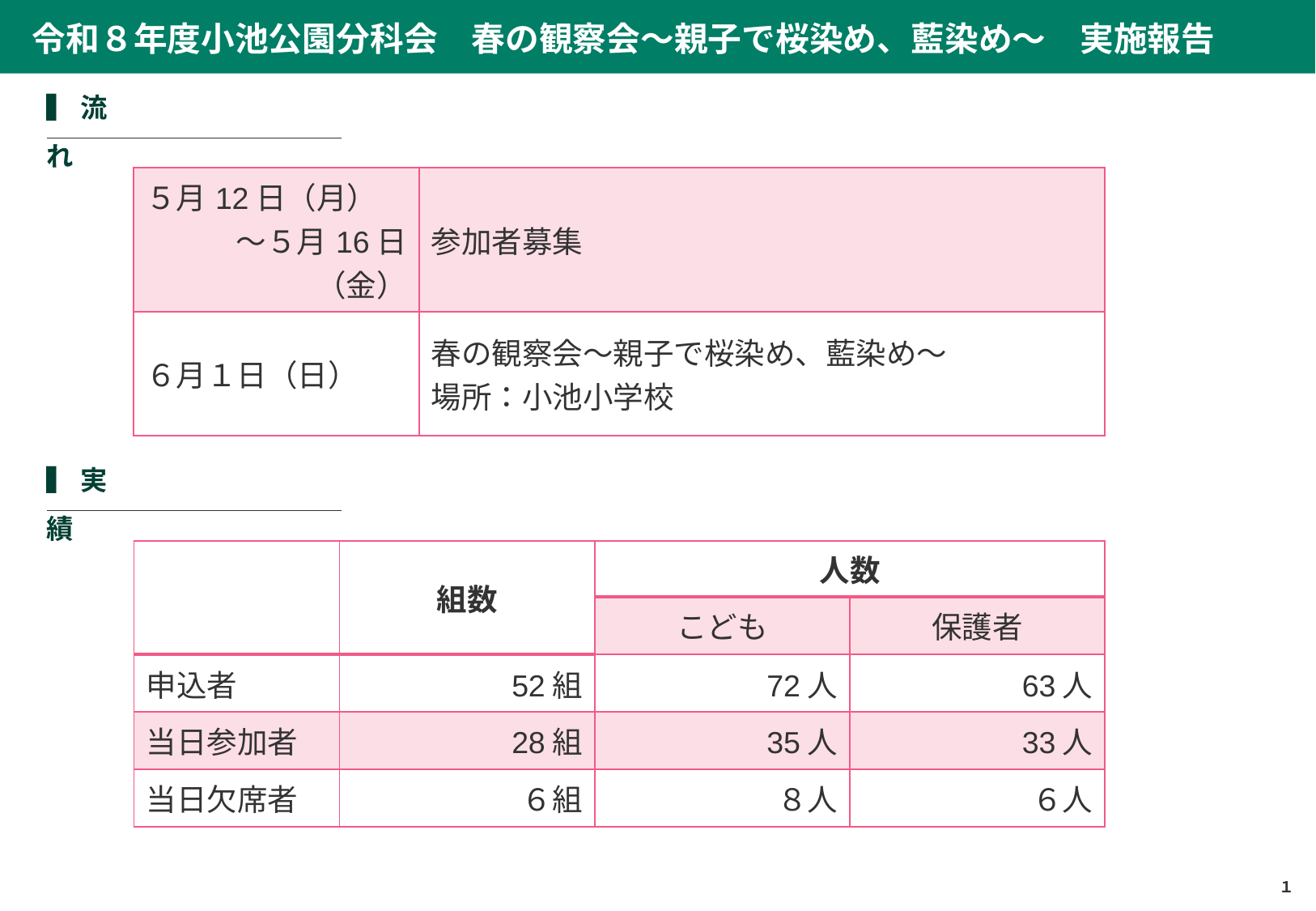

令和８年度小池公園分科会　春の観察会～親子で桜染め、藍染め～　実施報告
▍流れ
| ５月12日（月） ～５月16日（金） | 参加者募集 |
| --- | --- |
| ６月１日（日） | 春の観察会～親子で桜染め、藍染め～　 場所：小池小学校 |
▍実績
|  | 組数 | 人数 | 保護者 |
| --- | --- | --- | --- |
|  | 組数 | こども | 保護者 |
| 申込者 | 52組 | 72人 | 63人 |
| 当日参加者 | 28組 | 35人 | 33人 |
| 当日欠席者 | ６組 | ８人 | ６人 |
１